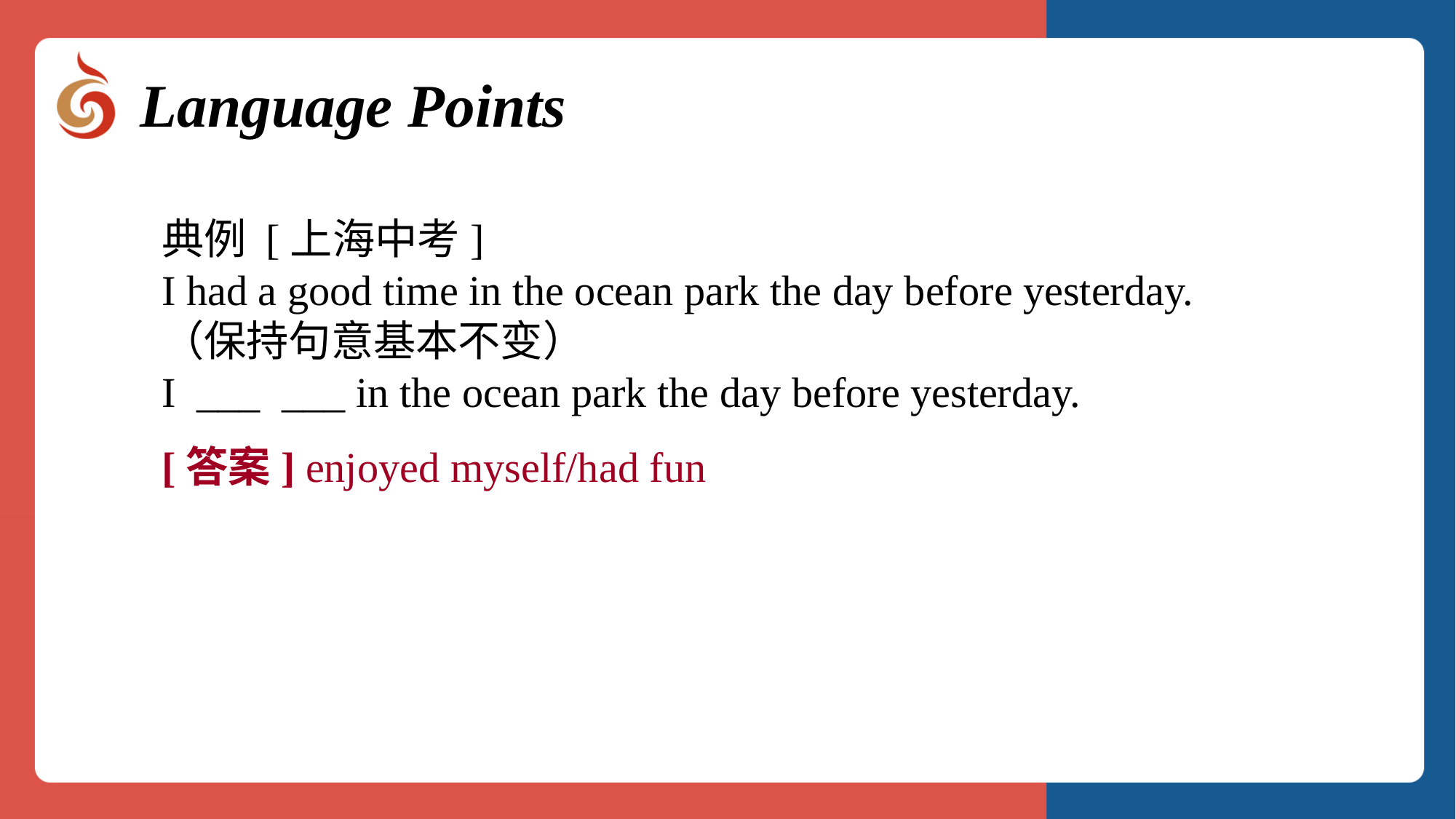

Language Points

典例 [上海中考]
I had a good time in the ocean park the day before yesterday.
（保持句意基本不变）
I  ___  ___ in the ocean park the day before yesterday.
[答案] enjoyed myself/had fun